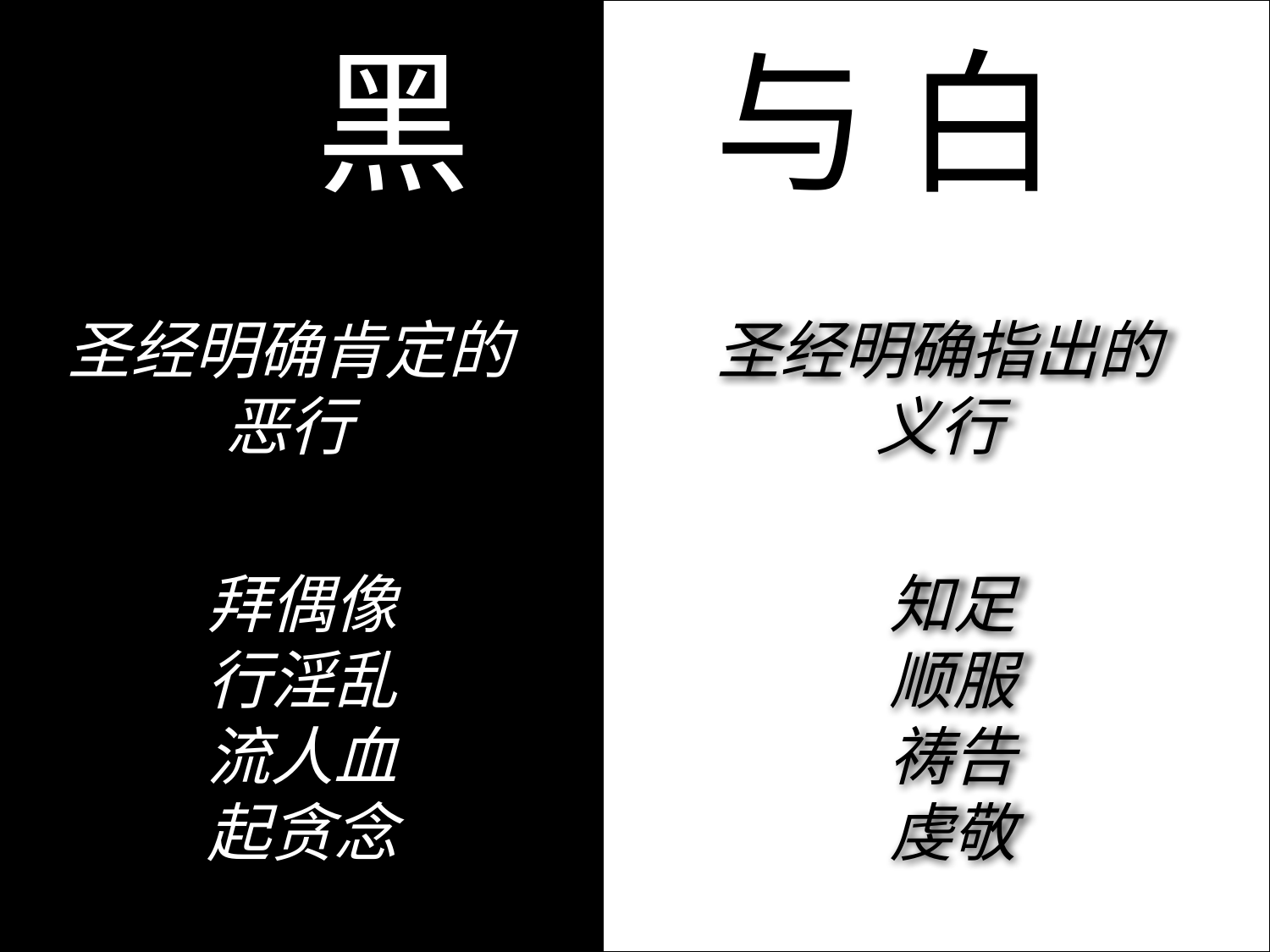

黑       与 白
圣经明确肯定的
恶行
圣经明确指出的
义行
拜偶像
行淫乱
流人血
起贪念
知足
顺服
祷告
虔敬